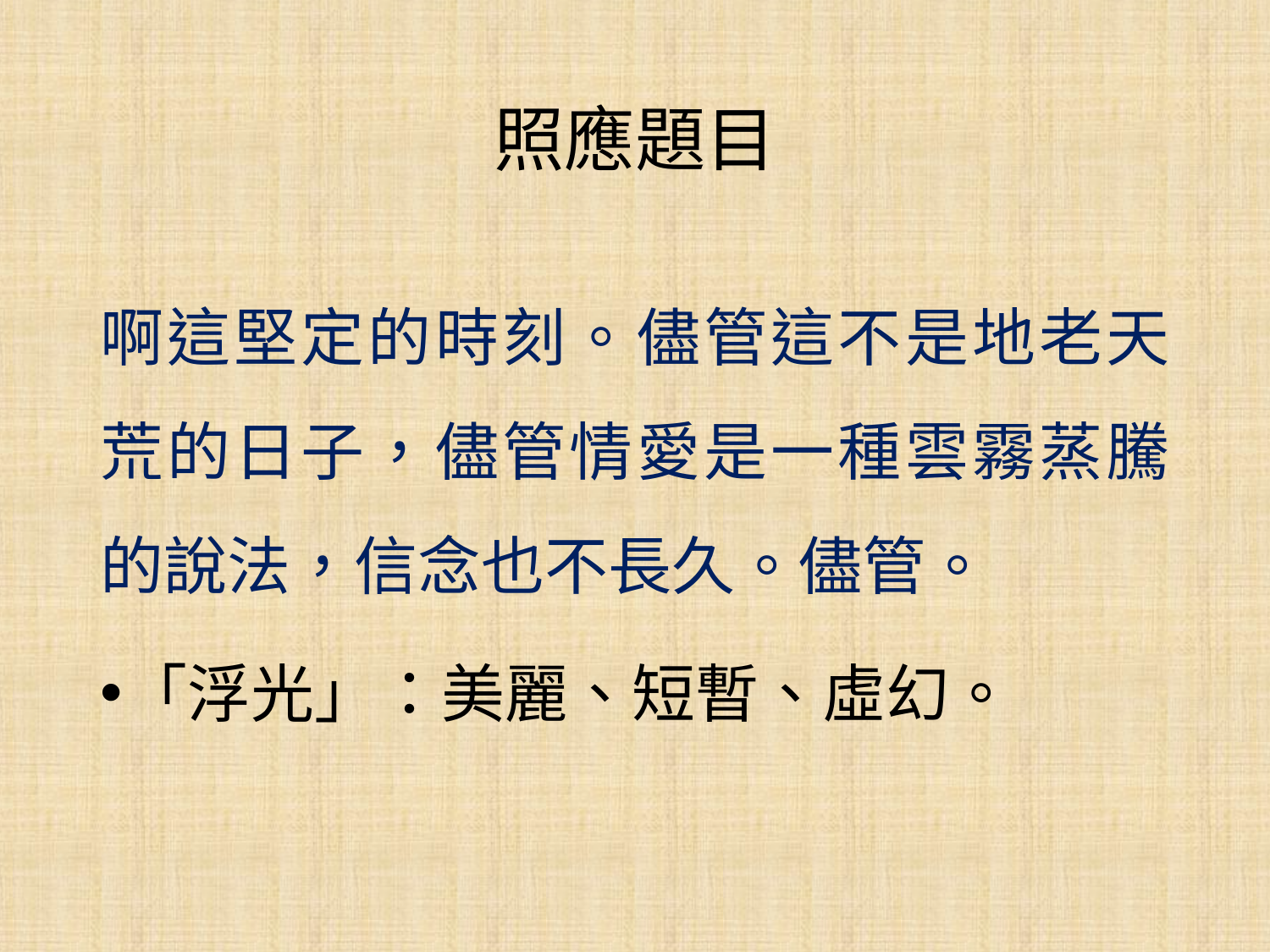

# 照應題目
啊這堅定的時刻。儘管這不是地老天荒的日子，儘管情愛是一種雲霧蒸騰的說法，信念也不長久。儘管。
「浮光」：美麗、短暫、虛幻。